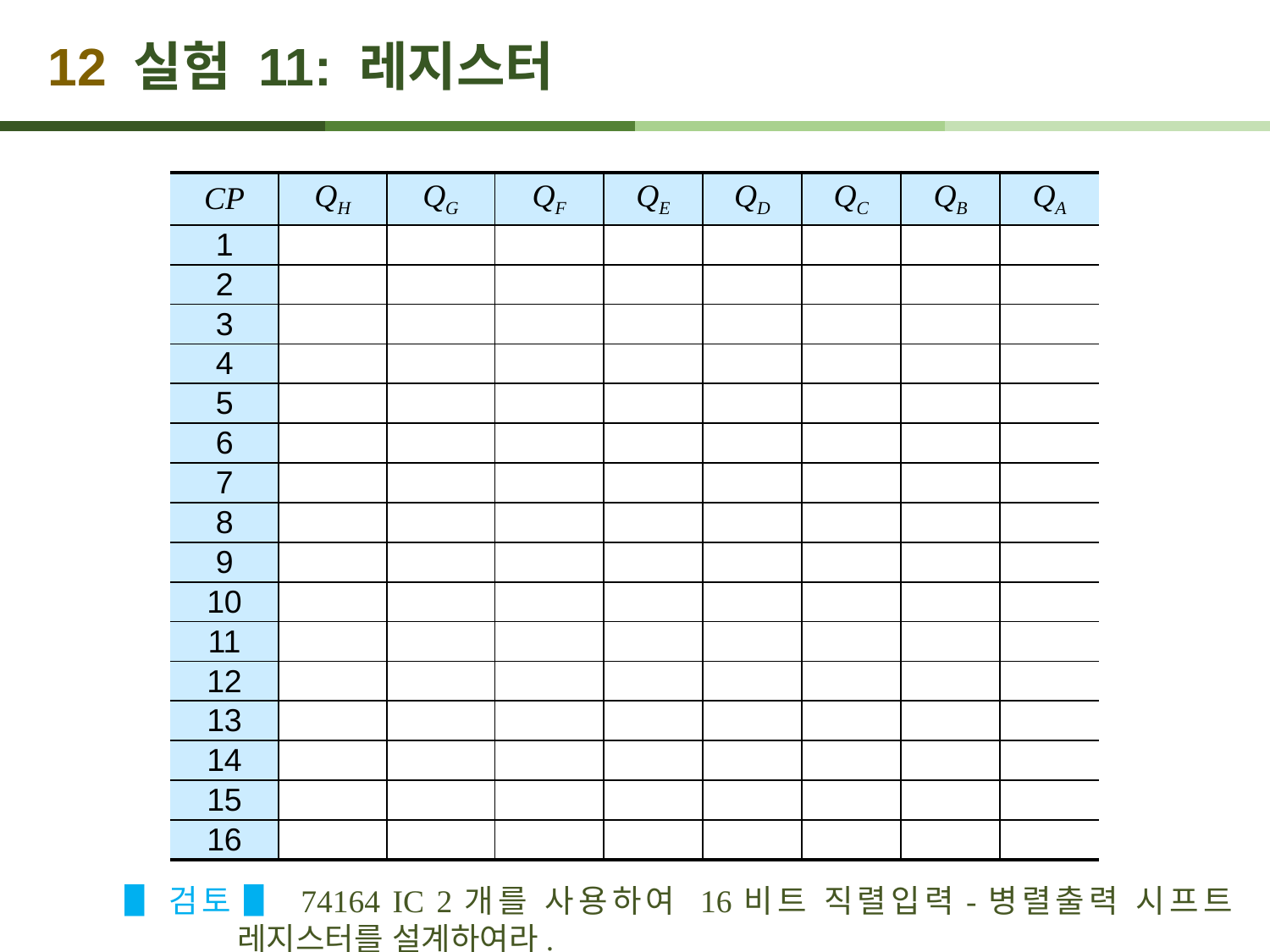

# 12 실험 11: 레지스터
| CP | QH | QG | QF | QE | QD | QC | QB | QA |
| --- | --- | --- | --- | --- | --- | --- | --- | --- |
| 1 |  |  |  |  |  |  |  |  |
| 2 |  |  |  |  |  |  |  |  |
| 3 |  |  |  |  |  |  |  |  |
| 4 |  |  |  |  |  |  |  |  |
| 5 |  |  |  |  |  |  |  |  |
| 6 |  |  |  |  |  |  |  |  |
| 7 |  |  |  |  |  |  |  |  |
| 8 |  |  |  |  |  |  |  |  |
| 9 |  |  |  |  |  |  |  |  |
| 10 |  |  |  |  |  |  |  |  |
| 11 |  |  |  |  |  |  |  |  |
| 12 |  |  |  |  |  |  |  |  |
| 13 |  |  |  |  |  |  |  |  |
| 14 |  |  |  |  |  |  |  |  |
| 15 |  |  |  |  |  |  |  |  |
| 16 |  |  |  |  |  |  |  |  |
▋검토 ▋ 74164 IC 2개를 사용하여 16비트 직렬입력-병렬출력 시프트 레지스터를 설계하여라.